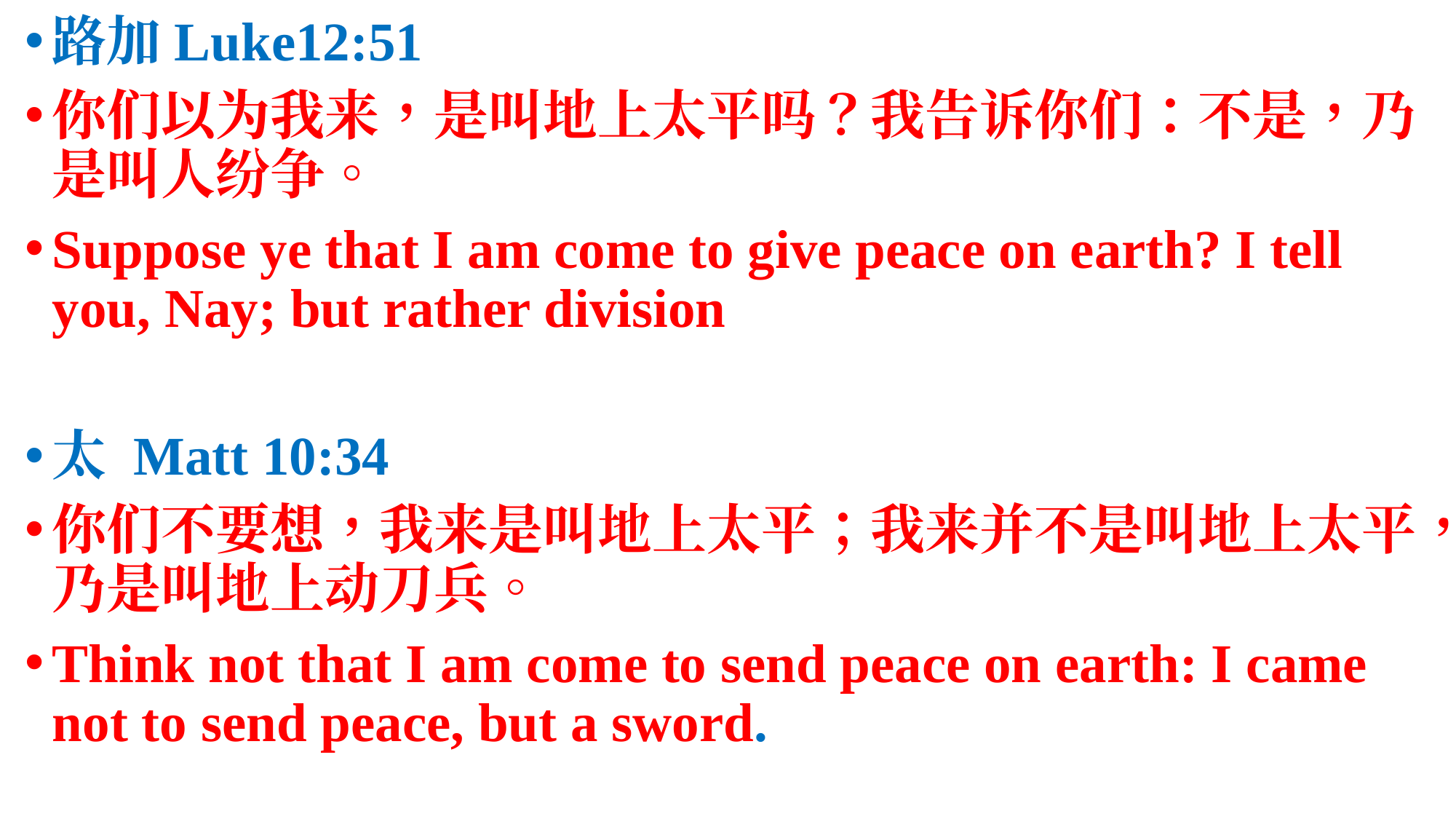

路加Luke12:51
你们以为我来，是叫地上太平吗？我告诉你们：不是，乃是叫人纷争。
Suppose ye that I am come to give peace on earth? I tell you, Nay; but rather division

太 Matt 10:34
你们不要想，我来是叫地上太平；我来并不是叫地上太平，乃是叫地上动刀兵。
Think not that I am come to send peace on earth: I came not to send peace, but a sword.